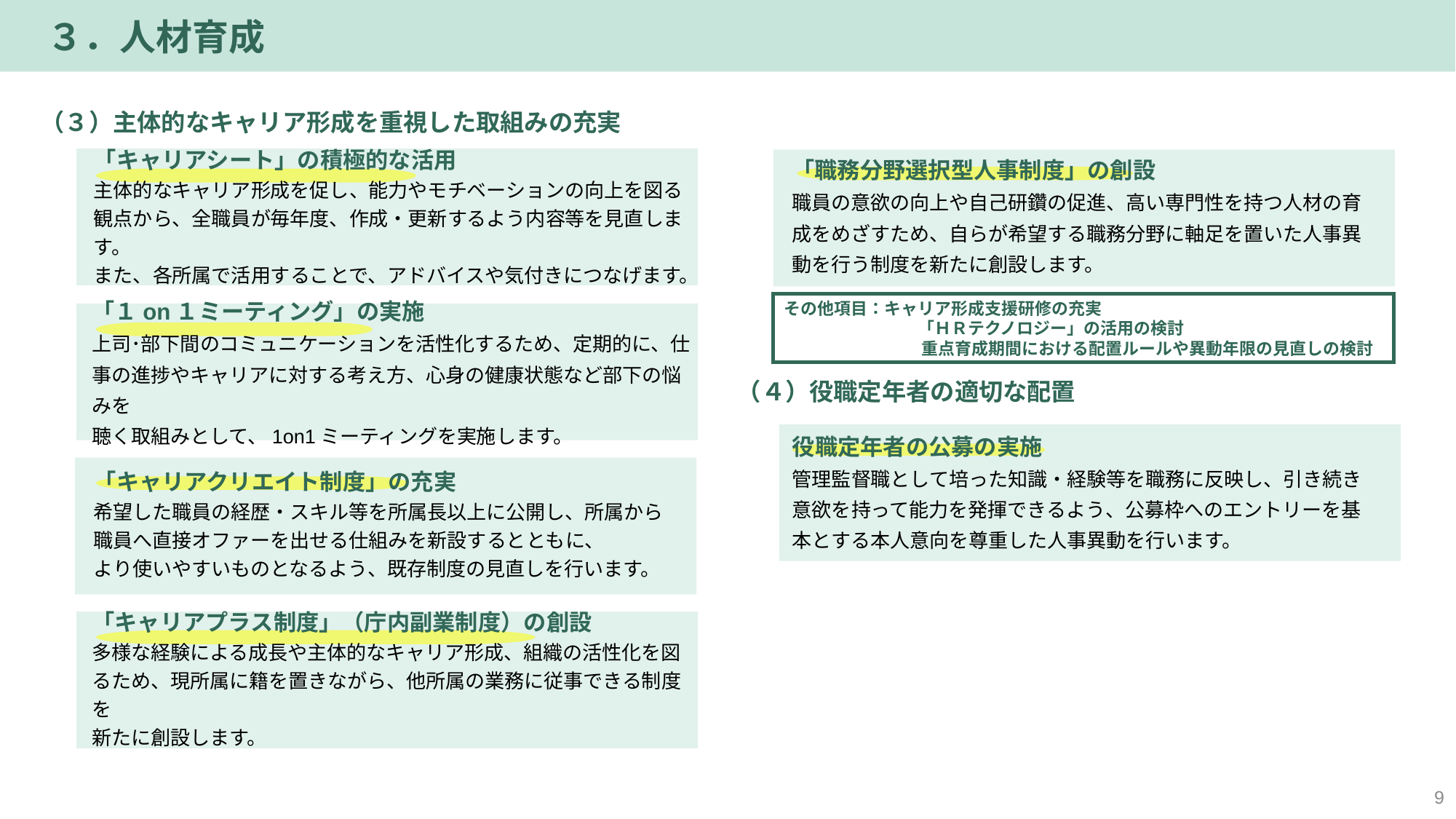

３．人材育成
（３）主体的なキャリア形成を重視した取組みの充実

「職務分野選択型人事制度」の創設
職員の意欲の向上や自己研鑽の促進、高い専門性を持つ人材の育成をめざすため、自らが希望する職務分野に軸足を置いた人事異動を行う制度を新たに創設します。

「キャリアシート」の積極的な活用
主体的なキャリア形成を促し、能力やモチベーションの向上を図る観点から、全職員が毎年度、作成・更新するよう内容等を見直します。
また、各所属で活用することで、アドバイスや気付きにつなげます。

その他項目：キャリア形成支援研修の充実
　　　　　　　　「ＨＲテクノロジー」の活用の検討
　　　　　　　　 重点育成期間における配置ルールや異動年限の見直しの検討

「１on１ミーティング」の実施
上司･部下間のコミュニケーションを活性化するため、定期的に、仕事の進捗やキャリアに対する考え方、心身の健康状態など部下の悩みを
聴く取組みとして、1on1ミーティングを実施します。

（４）役職定年者の適切な配置

役職定年者の公募の実施
管理監督職として培った知識・経験等を職務に反映し、引き続き意欲を持って能力を発揮できるよう、公募枠へのエントリーを基本とする本人意向を尊重した人事異動を行います。

「キャリアクリエイト制度」の充実
希望した職員の経歴・スキル等を所属長以上に公開し、所属から職員へ直接オファーを出せる仕組みを新設するとともに、
より使いやすいものとなるよう、既存制度の見直しを行います。

「キャリアプラス制度」（庁内副業制度）の創設
多様な経験による成長や主体的なキャリア形成、組織の活性化を図るため、現所属に籍を置きながら、他所属の業務に従事できる制度を
新たに創設します。

9